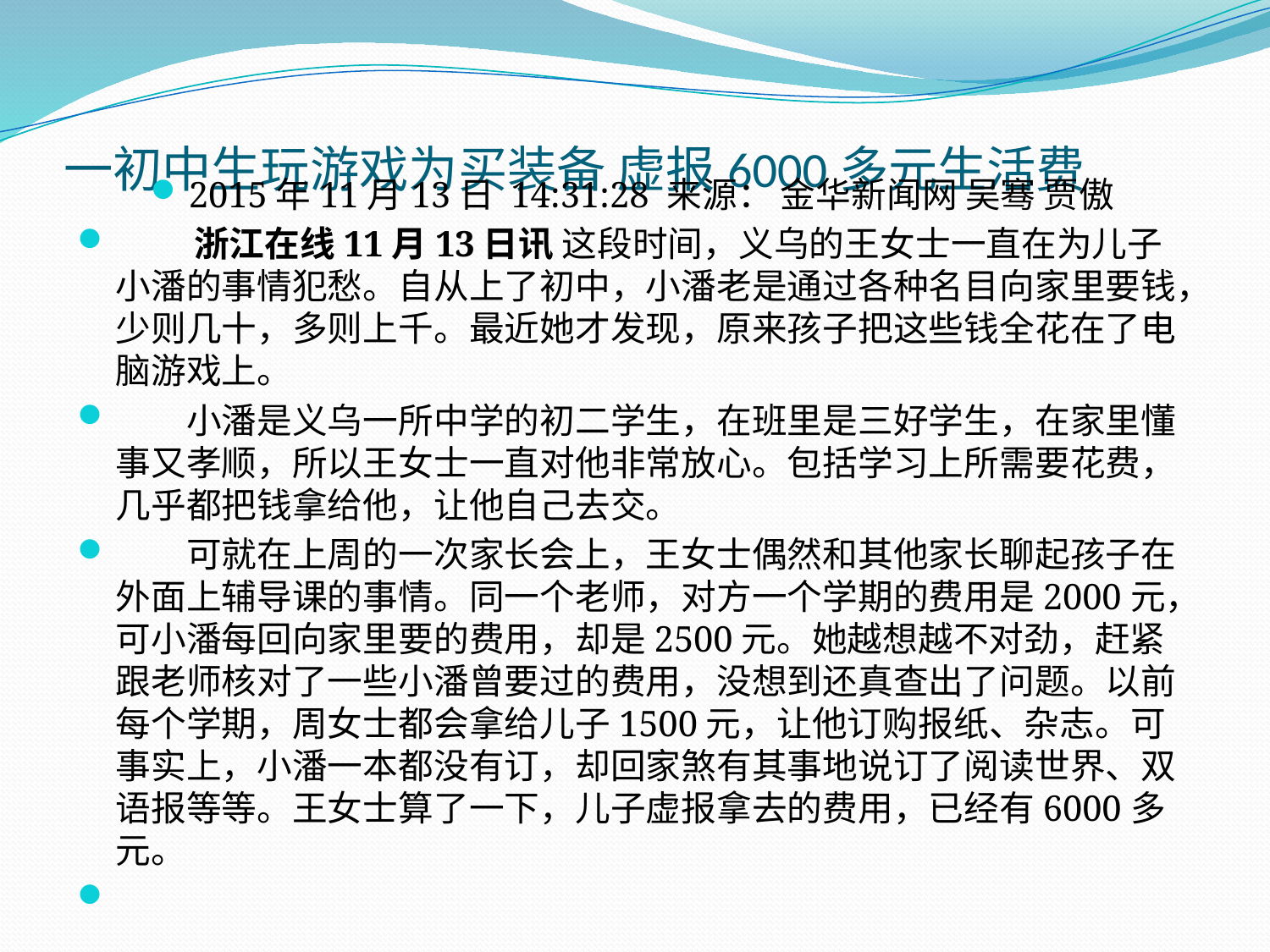

# 一初中生玩游戏为买装备 虚报6000多元生活费
2015年11月13日 14:31:28 来源： 金华新闻网 吴骞 贾傲
　　 浙江在线11月13日讯 这段时间，义乌的王女士一直在为儿子小潘的事情犯愁。自从上了初中，小潘老是通过各种名目向家里要钱，少则几十，多则上千。最近她才发现，原来孩子把这些钱全花在了电脑游戏上。
　　小潘是义乌一所中学的初二学生，在班里是三好学生，在家里懂事又孝顺，所以王女士一直对他非常放心。包括学习上所需要花费，几乎都把钱拿给他，让他自己去交。
　　可就在上周的一次家长会上，王女士偶然和其他家长聊起孩子在外面上辅导课的事情。同一个老师，对方一个学期的费用是2000元，可小潘每回向家里要的费用，却是2500元。她越想越不对劲，赶紧跟老师核对了一些小潘曾要过的费用，没想到还真查出了问题。以前每个学期，周女士都会拿给儿子1500元，让他订购报纸、杂志。可事实上，小潘一本都没有订，却回家煞有其事地说订了阅读世界、双语报等等。王女士算了一下，儿子虚报拿去的费用，已经有6000多元。